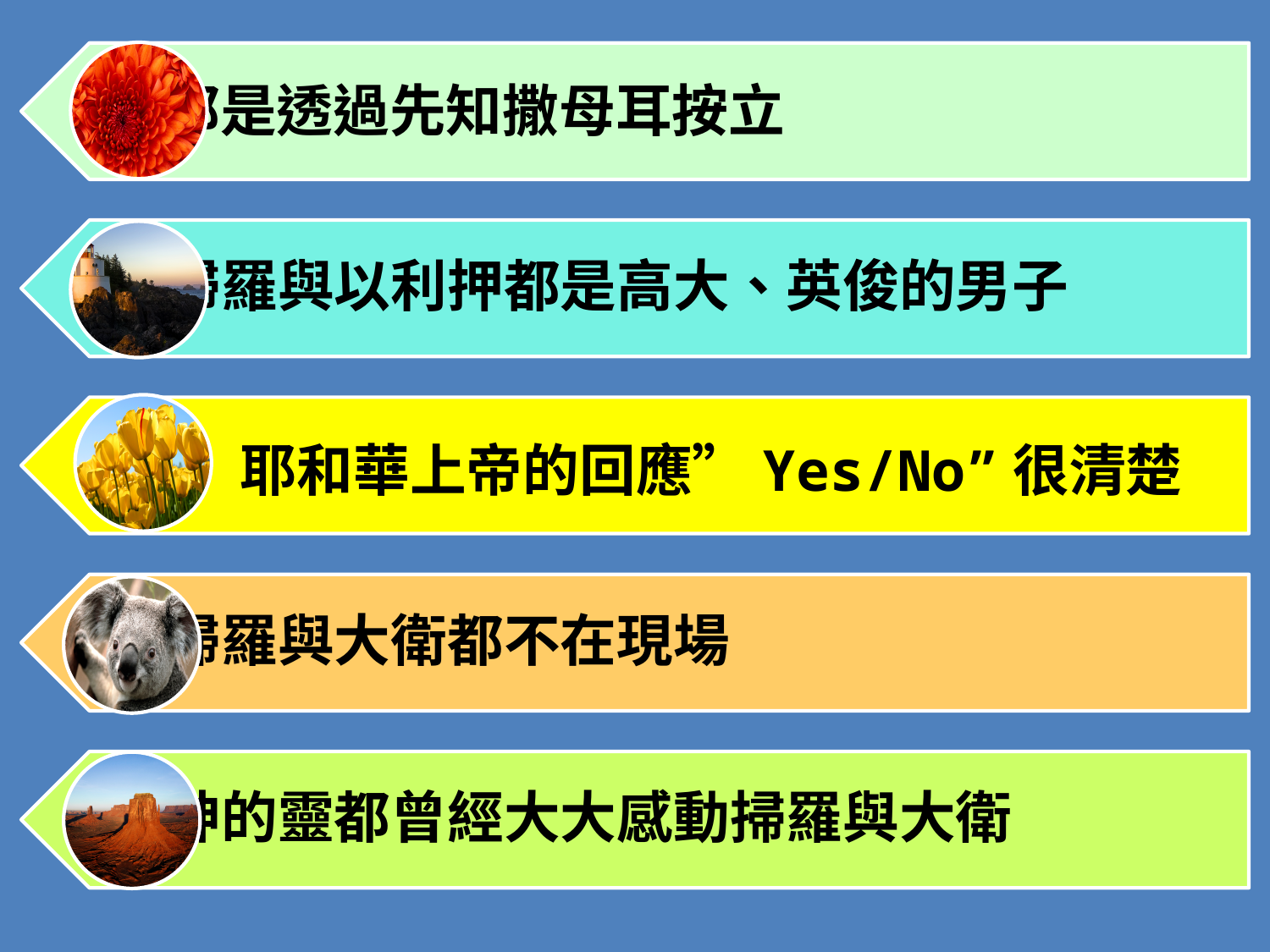

都是透過先知撒母耳按立

     掃羅與以利押都是高大、英俊的男子

	 耶和華上帝的回應”Yes/No”很清楚

     掃羅與大衛都不在現場
     神的靈都曾經大大感動掃羅與大衛